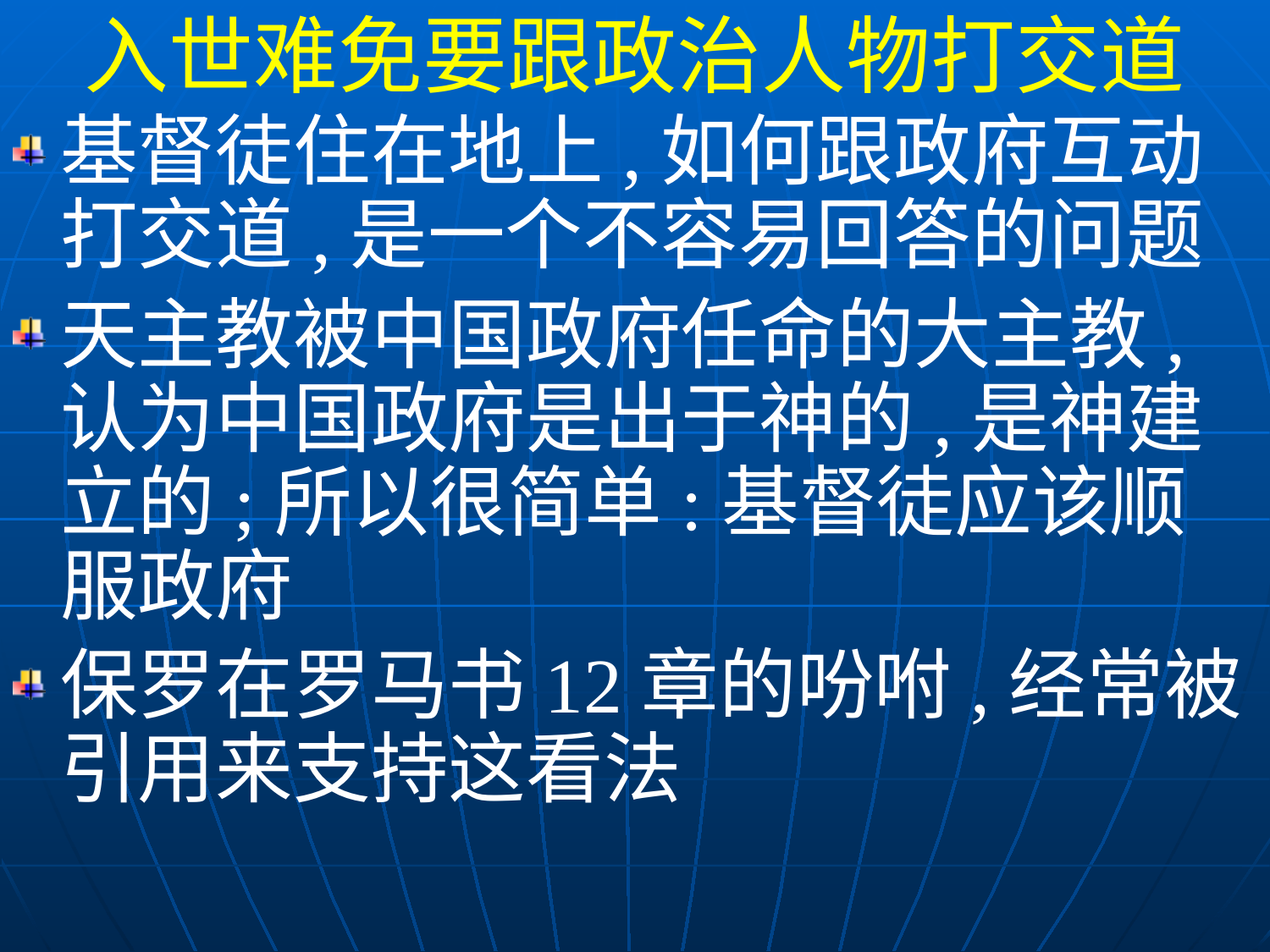

入世难免要跟政治人物打交道
基督徒住在地上,如何跟政府互动打交道,是一个不容易回答的问题
天主教被中国政府任命的大主教,认为中国政府是出于神的,是神建立的;所以很简单:基督徒应该顺服政府
保罗在罗马书12章的吩咐,经常被引用来支持这看法